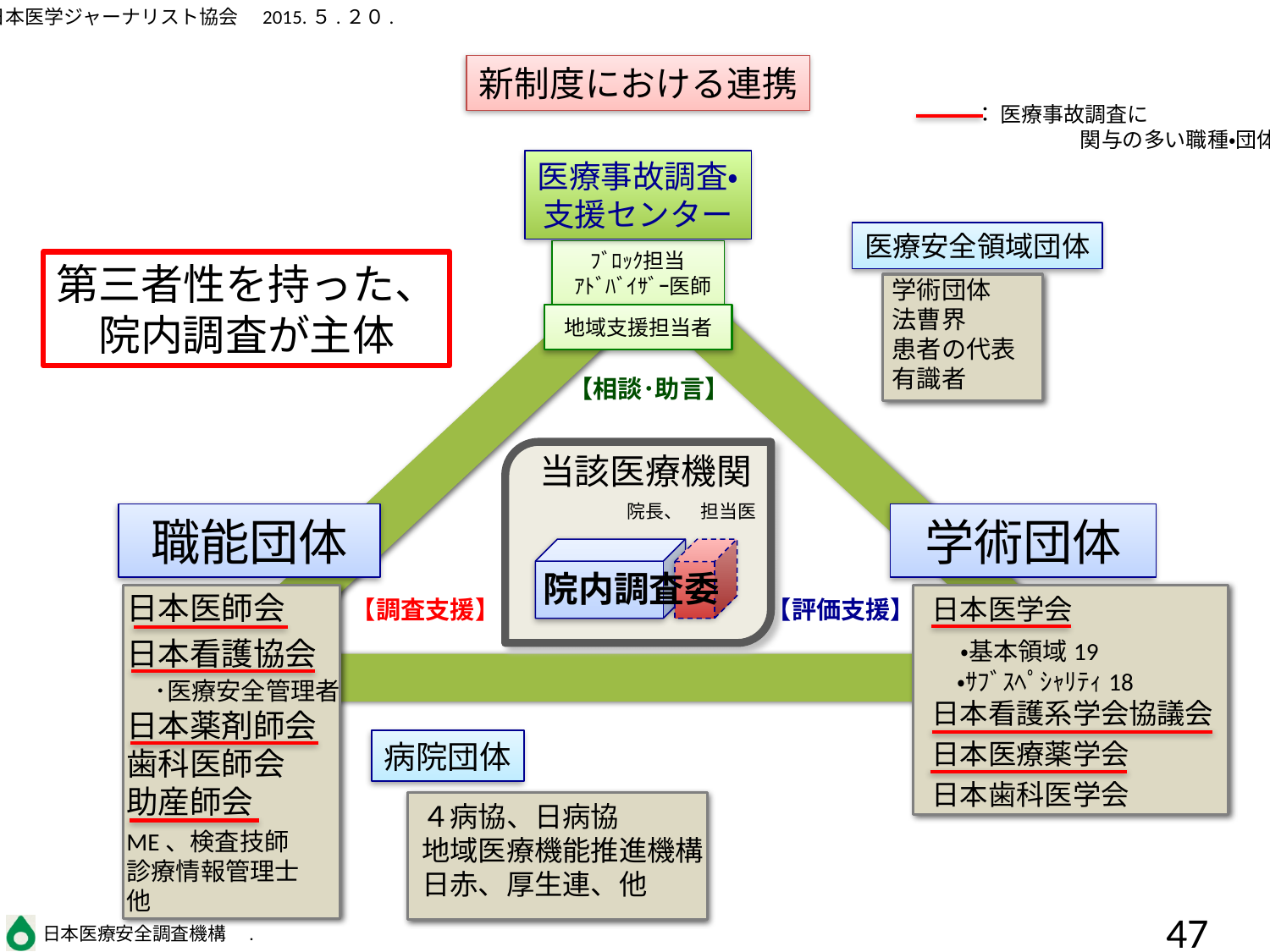

新制度における連携
： 医療事故調査に
　　　　　関与の多い職種・団体
医療事故調査・
支援センター
医療安全領域団体
ﾌﾞﾛｯｸ担当
 ｱﾄﾞﾊﾞｲｻﾞｰ医師
第三者性を持った、
院内調査が主体
学術団体
法曹界
患者の代表
有識者

地域支援担当者
【相談･助言】

当該医療機関
院長、　担当医
職能団体
学術団体

院内調査委
日本医師会
日本看護協会
　･医療安全管理者
日本薬剤師会
歯科医師会
助産師会
ME、検査技師
診療情報管理士
他

日本医学会
　・基本領域19
　・ｻﾌﾞｽﾍﾟｼｬﾘﾃｨ18
日本看護系学会協議会
日本医療薬学会
日本歯科医学会
【調査支援】
【評価支援】
病院団体

４病協、日病協
地域医療機能推進機構
日赤、厚生連、他